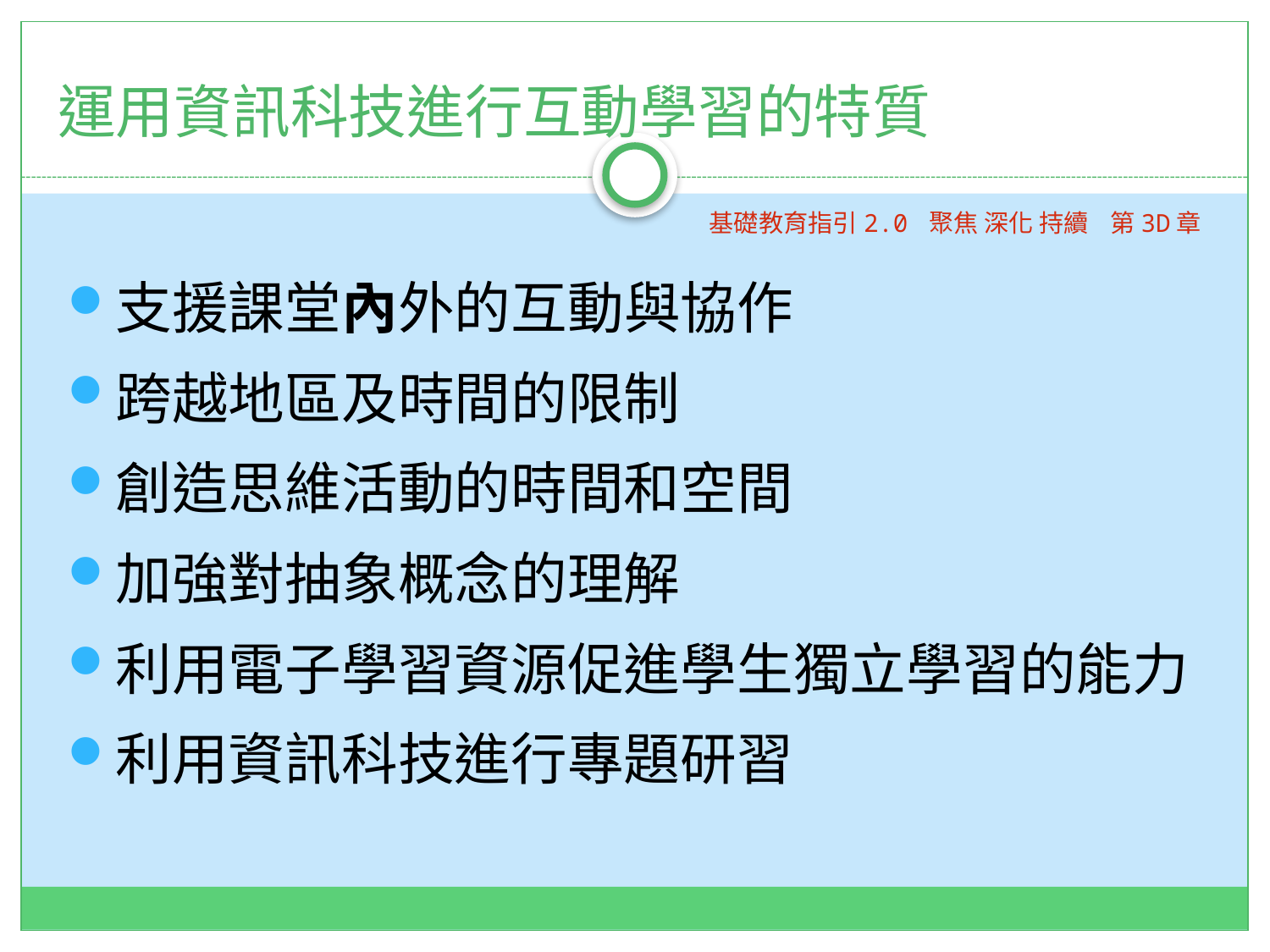

運用資訊科技進行互動學習的特質
基礎教育指引2.0 聚焦 深化 持續    第3D章
支援課堂內外的互動與協作
跨越地區及時間的限制
創造思維活動的時間和空間
加強對抽象概念的理解
利用電子學習資源促進學生獨立學習的能力
利用資訊科技進行專題研習